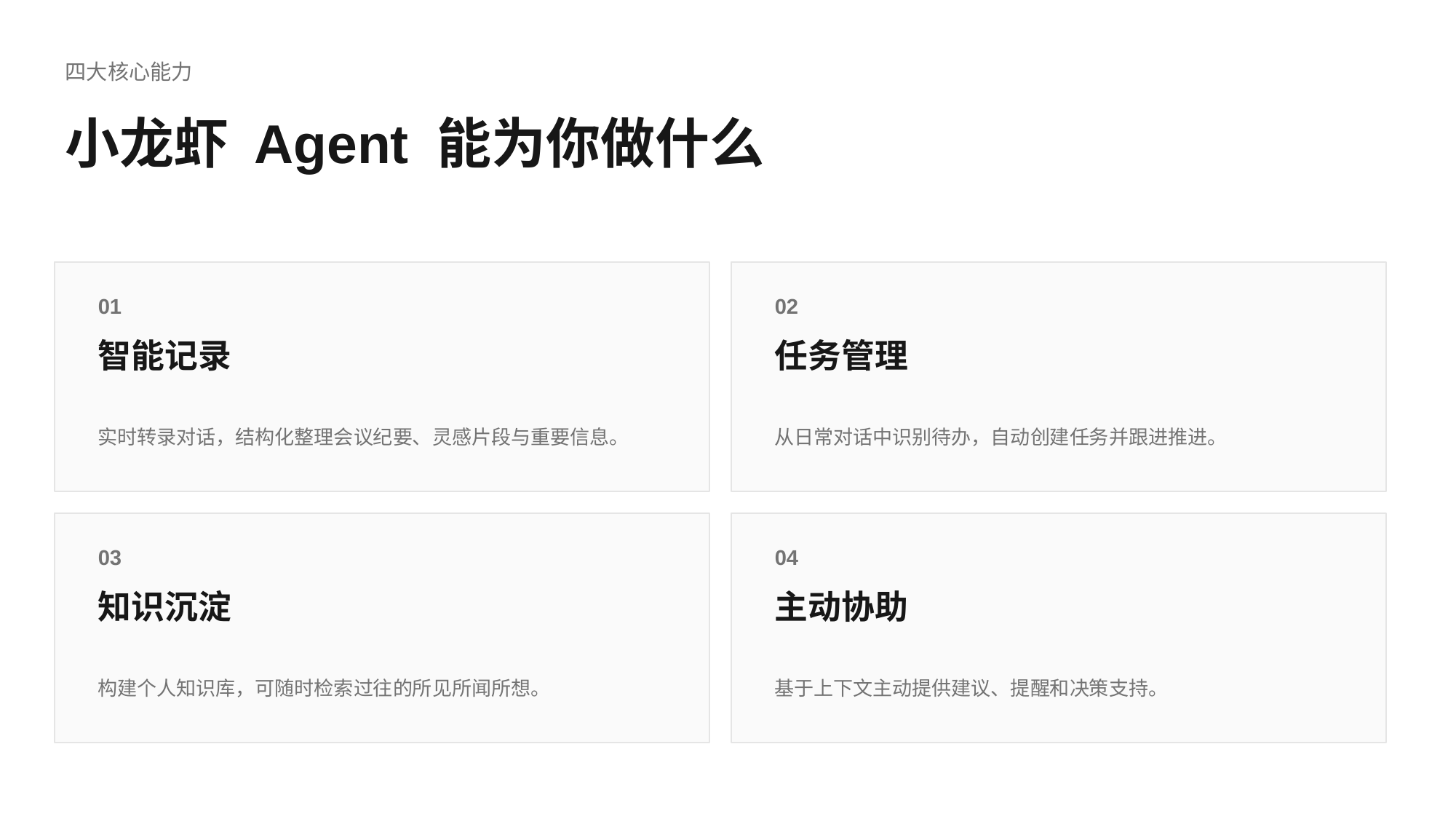

四大核心能力
小龙虾 Agent 能为你做什么

01
02
智能记录
任务管理
实时转录对话，结构化整理会议纪要、灵感片段与重要信息。
从日常对话中识别待办，自动创建任务并跟进推进。

03
04
知识沉淀
主动协助
构建个人知识库，可随时检索过往的所见所闻所想。
基于上下文主动提供建议、提醒和决策支持。